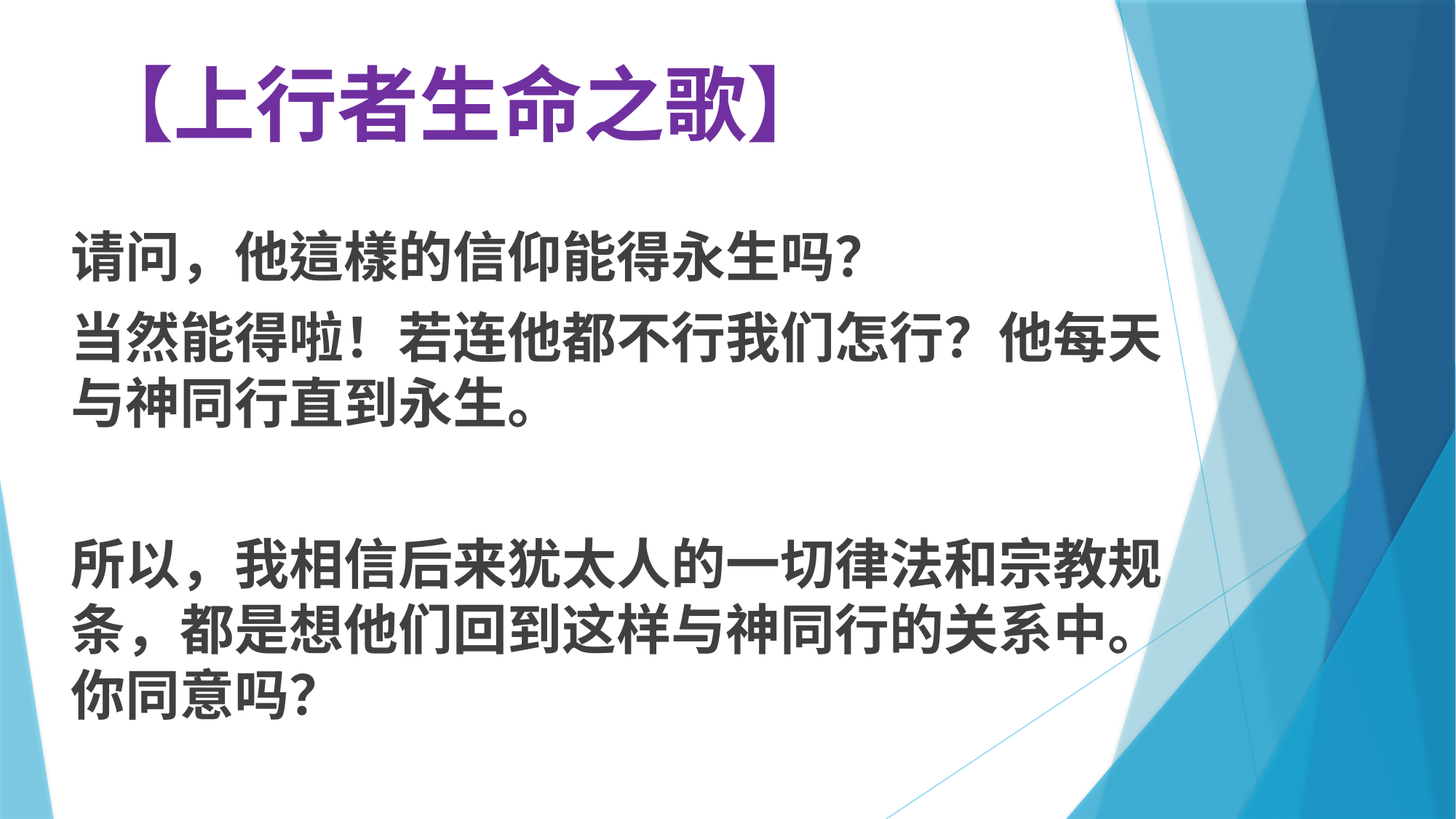

# 【上行者生命之歌】
请问，他這樣的信仰能得永生吗？
当然能得啦！若连他都不行我们怎行？他每天与神同行直到永生。

所以，我相信后来犹太人的一切律法和宗教规条，都是想他们回到这样与神同行的关系中。你同意吗？